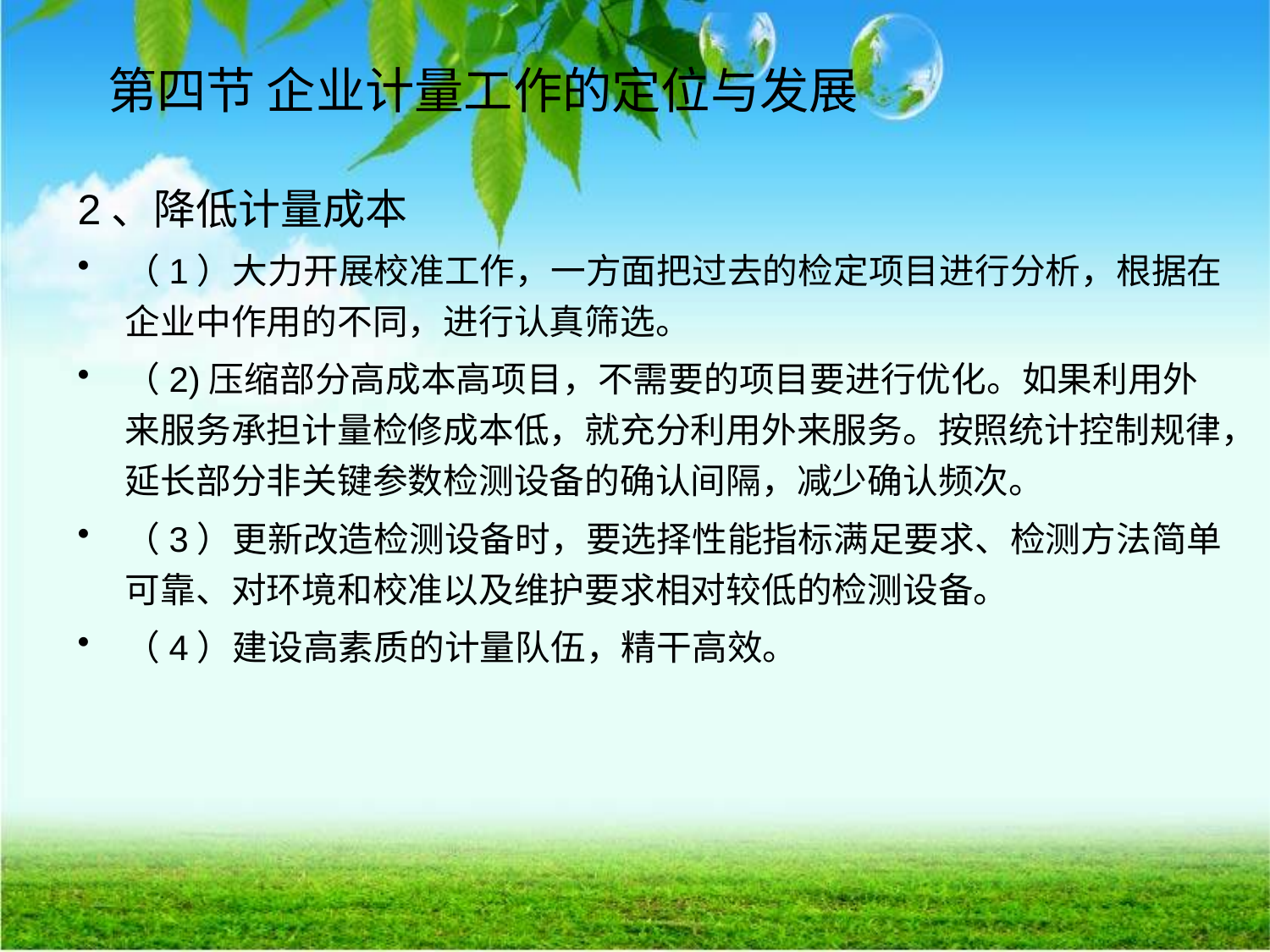

# 第四节 企业计量工作的定位与发展
2、降低计量成本
（1）大力开展校准工作，一方面把过去的检定项目进行分析，根据在企业中作用的不同，进行认真筛选。
（2)压缩部分高成本高项目，不需要的项目要进行优化。如果利用外来服务承担计量检修成本低，就充分利用外来服务。按照统计控制规律，延长部分非关键参数检测设备的确认间隔，减少确认频次。
（3）更新改造检测设备时，要选择性能指标满足要求、检测方法简单可靠、对环境和校准以及维护要求相对较低的检测设备。
（4）建设高素质的计量队伍，精干高效。